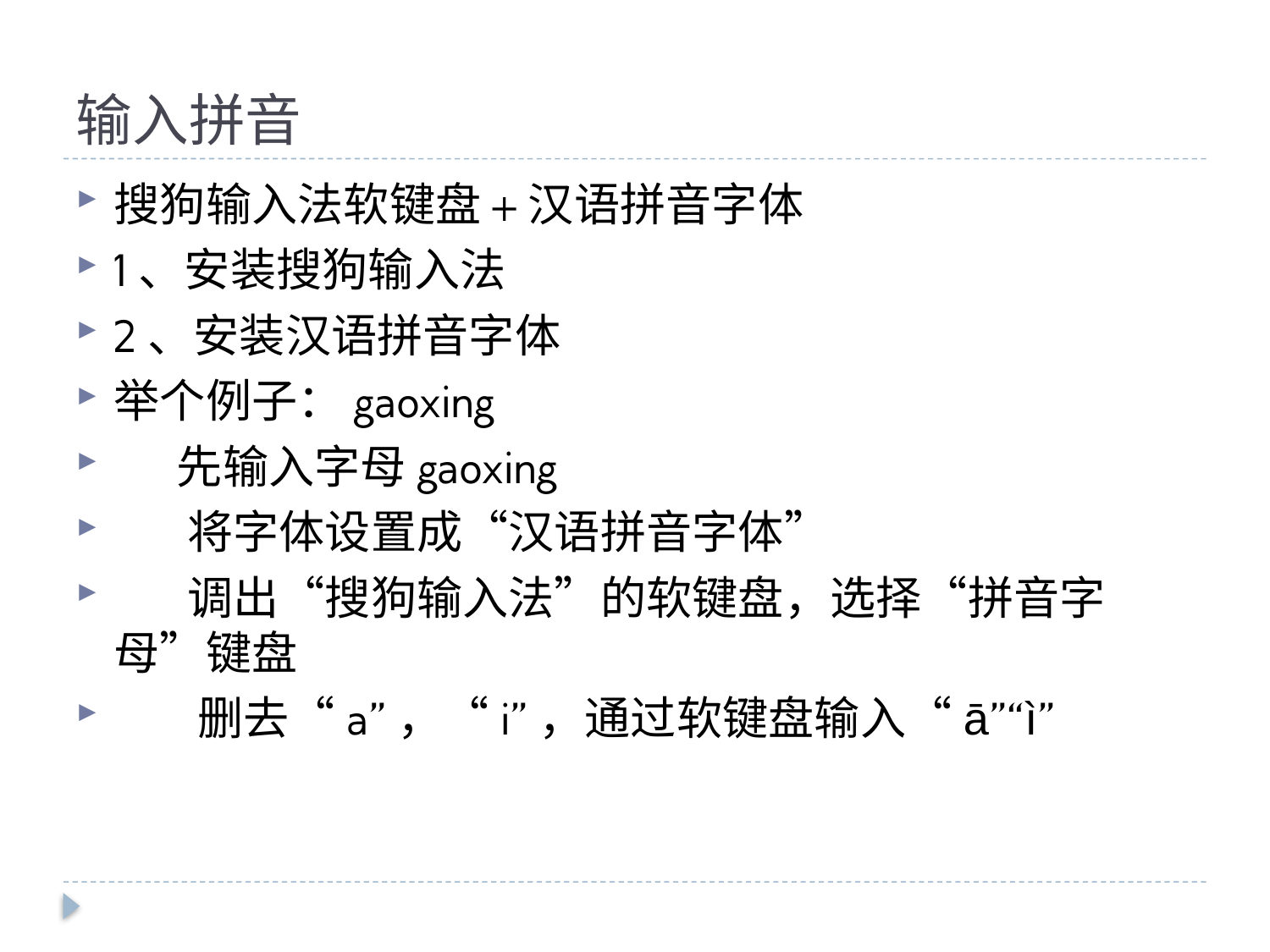

# 输入拼音
搜狗输入法软键盘+汉语拼音字体
1、安装搜狗输入法
2、安装汉语拼音字体
举个例子：gaoxing
     先输入字母gaoxing
      将字体设置成“汉语拼音字体”
      调出“搜狗输入法”的软键盘，选择“拼音字母”键盘
       删去“a”，“i”，通过软键盘输入“ā”“ì”